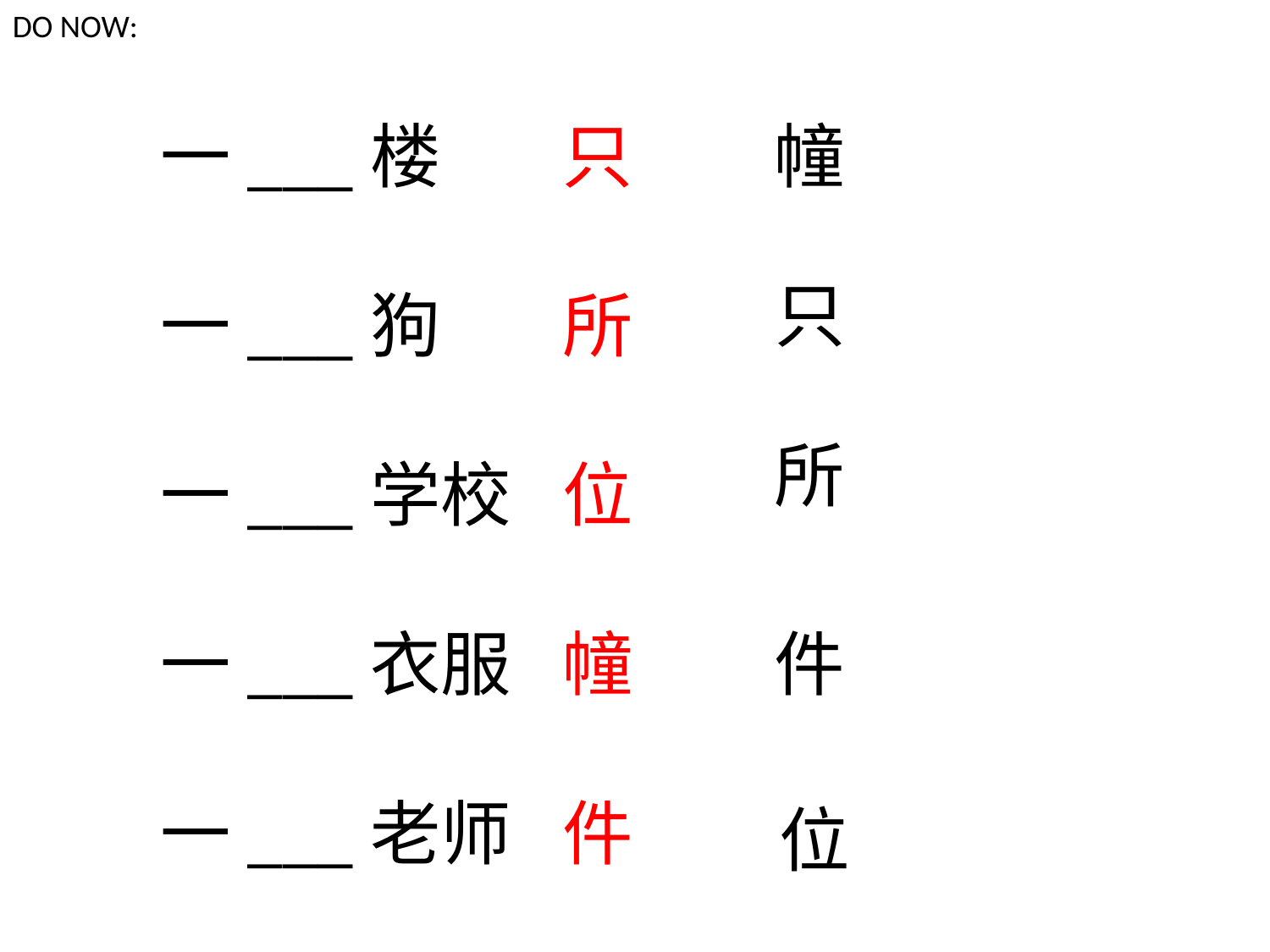

DO NOW:
一___楼

一___狗

一___学校

一___衣服

一___老师
只

所

位

幢

件
幢
只
所
件
位